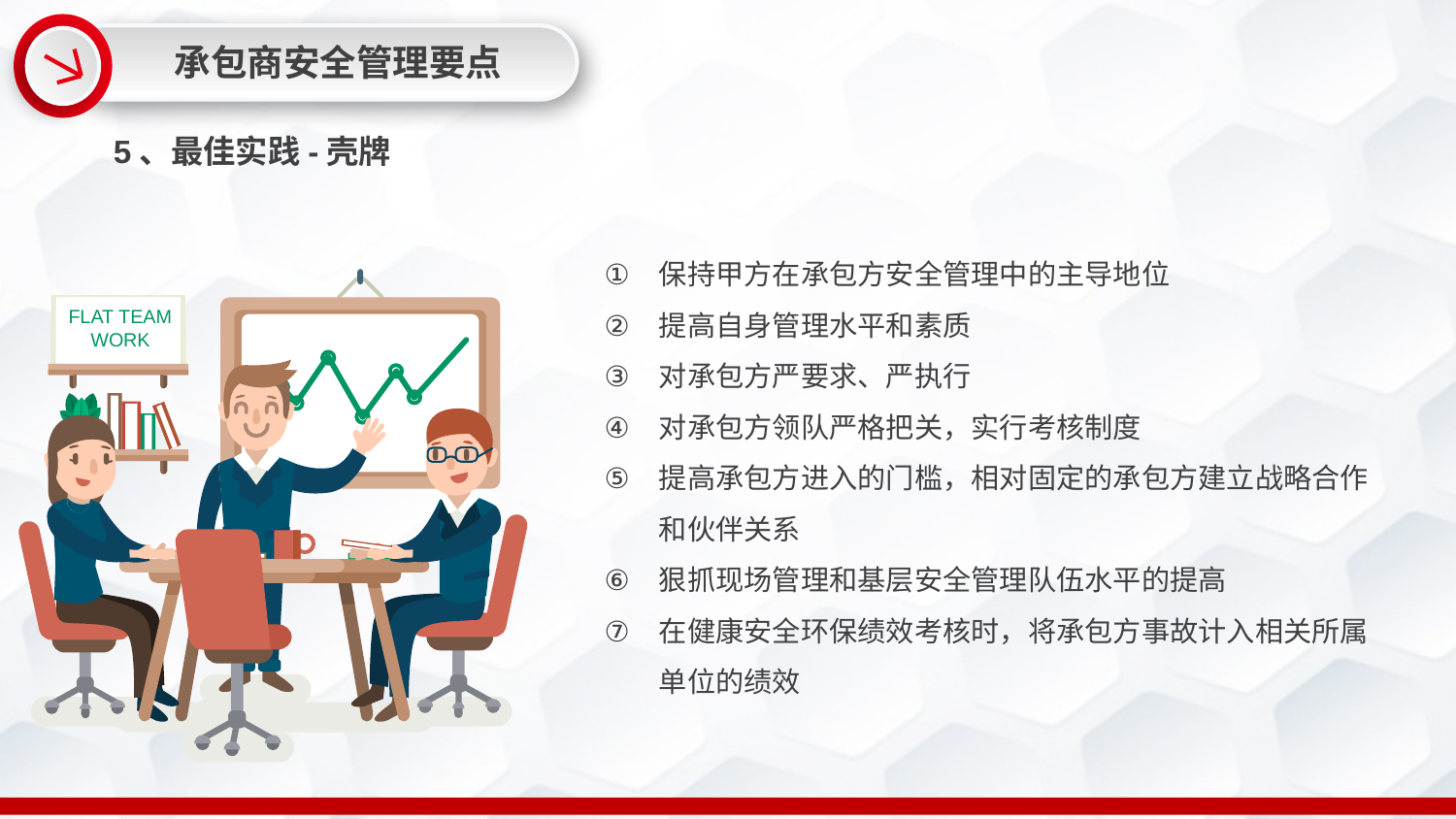

承包商安全管理要点
5、最佳实践-壳牌
保持甲方在承包方安全管理中的主导地位
提高自身管理水平和素质
对承包方严要求、严执行
对承包方领队严格把关，实行考核制度
提高承包方进入的门槛，相对固定的承包方建立战略合作和伙伴关系
狠抓现场管理和基层安全管理队伍水平的提高
在健康安全环保绩效考核时，将承包方事故计入相关所属单位的绩效

FLAT TEAM
WORK